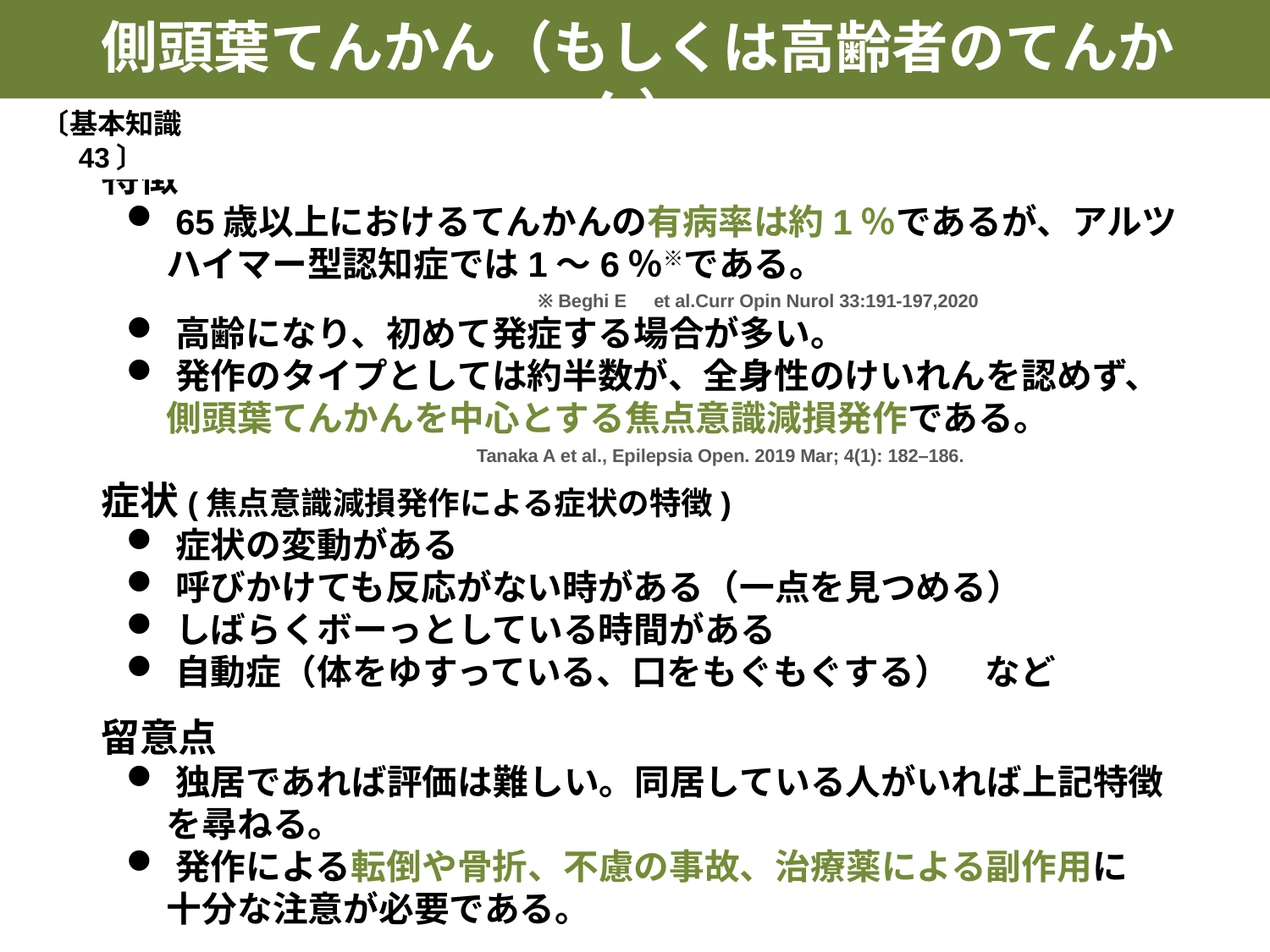

側頭葉てんかん（もしくは高齢者のてんかん）
〔基本知識 43〕
特徴
65歳以上におけるてんかんの有病率は約1％であるが、アルツ
    ハイマー型認知症では1～6％※である。
                                                                                 ※ Beghi E　et al.Curr Opin Nurol 33:191-197,2020
高齢になり、初めて発症する場合が多い。
発作のタイプとしては約半数が、全身性のけいれんを認めず、
    側頭葉てんかんを中心とする焦点意識減損発作である。
                                                                     Tanaka A et al., Epilepsia Open. 2019 Mar; 4(1): 182–186.
症状(焦点意識減損発作による症状の特徴)
症状の変動がある
呼びかけても反応がない時がある（一点を見つめる）
しばらくボーっとしている時間がある
自動症（体をゆすっている、口をもぐもぐする）　など
留意点
独居であれば評価は難しい。同居している人がいれば上記特徴
    を尋ねる。
発作による転倒や骨折、不慮の事故、治療薬による副作用に
    十分な注意が必要である。